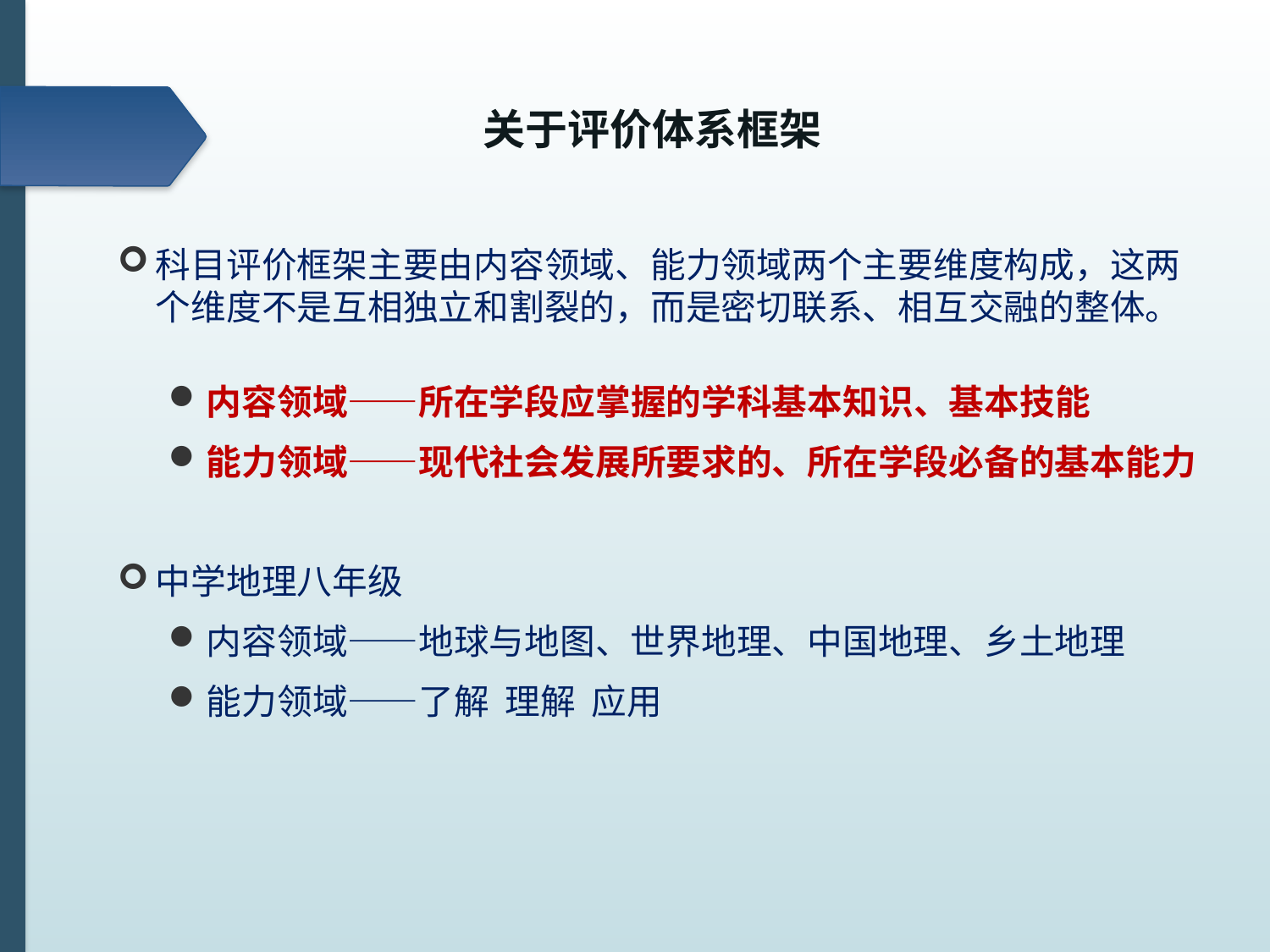

# 关于评价体系框架
科目评价框架主要由内容领域、能力领域两个主要维度构成，这两个维度不是互相独立和割裂的，而是密切联系、相互交融的整体。

内容领域——所在学段应掌握的学科基本知识、基本技能
能力领域——现代社会发展所要求的、所在学段必备的基本能力

中学地理八年级
内容领域——地球与地图、世界地理、中国地理、乡土地理
能力领域——了解  理解  应用